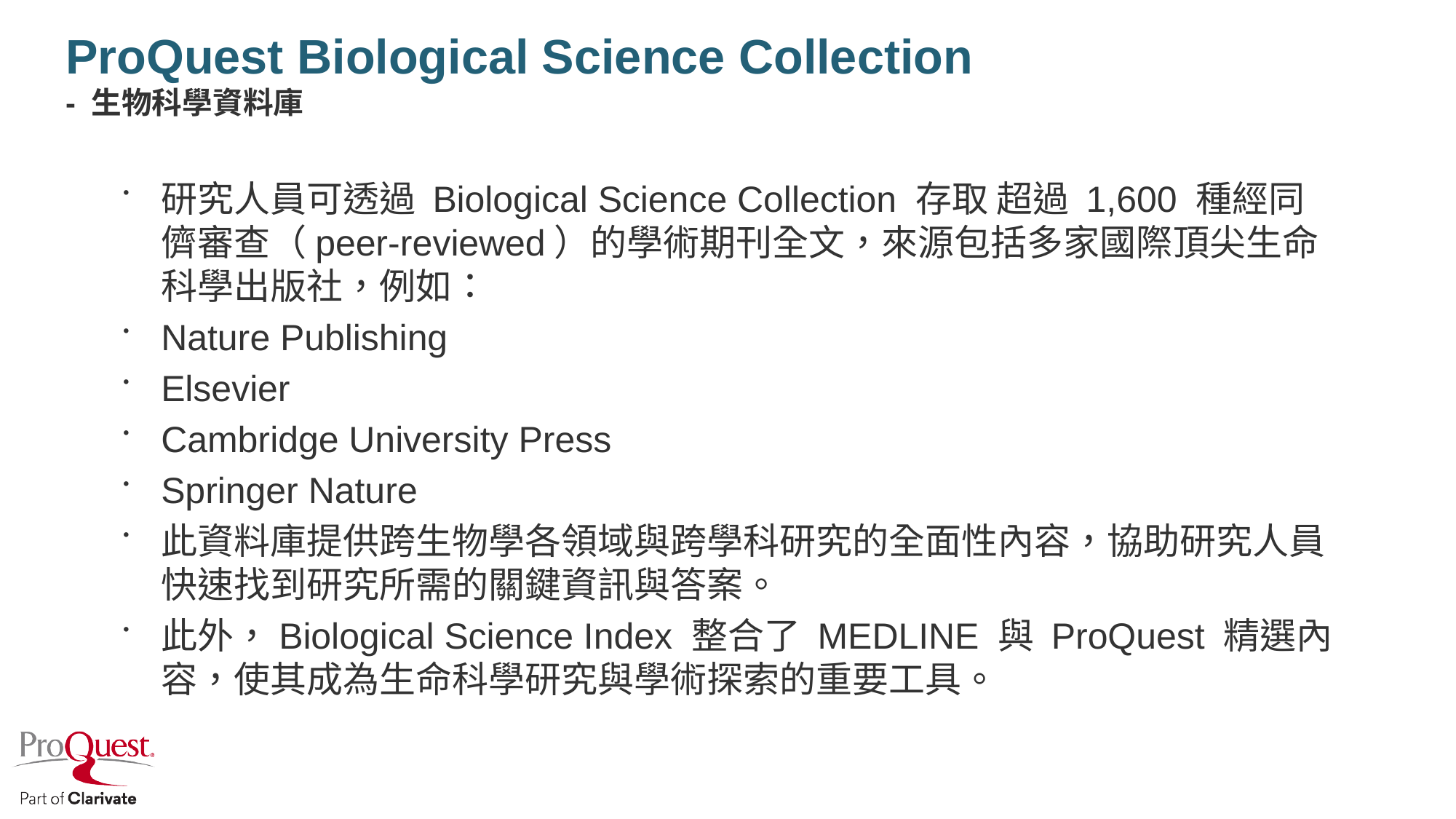

ProQuest Biological Science Collection
- 生物科學資料庫
研究人員可透過 Biological Science Collection 存取 超過 1,600 種經同儕審查（peer-reviewed）的學術期刊全文，來源包括多家國際頂尖生命科學出版社，例如：
Nature Publishing
Elsevier
Cambridge University Press
Springer Nature
此資料庫提供跨生物學各領域與跨學科研究的全面性內容，協助研究人員快速找到研究所需的關鍵資訊與答案。
此外，Biological Science Index 整合了 MEDLINE 與 ProQuest 精選內容，使其成為生命科學研究與學術探索的重要工具。